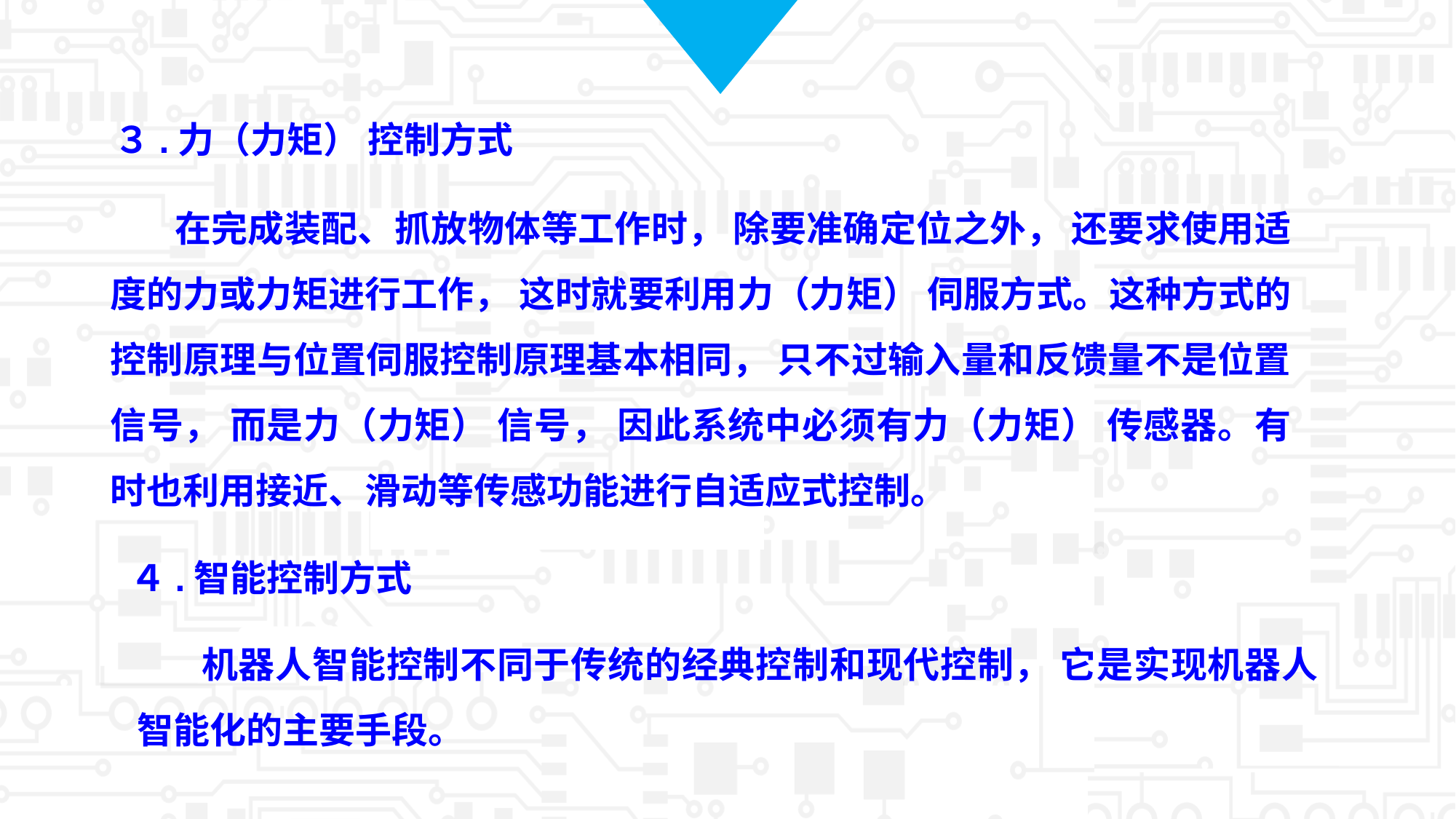

３.力（力矩） 控制方式
在完成装配、抓放物体等工作时， 除要准确定位之外， 还要求使用适度的力或力矩进行工作， 这时就要利用力（力矩） 伺服方式。这种方式的控制原理与位置伺服控制原理基本相同， 只不过输入量和反馈量不是位置信号， 而是力（力矩） 信号， 因此系统中必须有力（力矩） 传感器。有时也利用接近、滑动等传感功能进行自适应式控制。

４.智能控制方式
机器人智能控制不同于传统的经典控制和现代控制， 它是实现机器人智能化的主要手段。